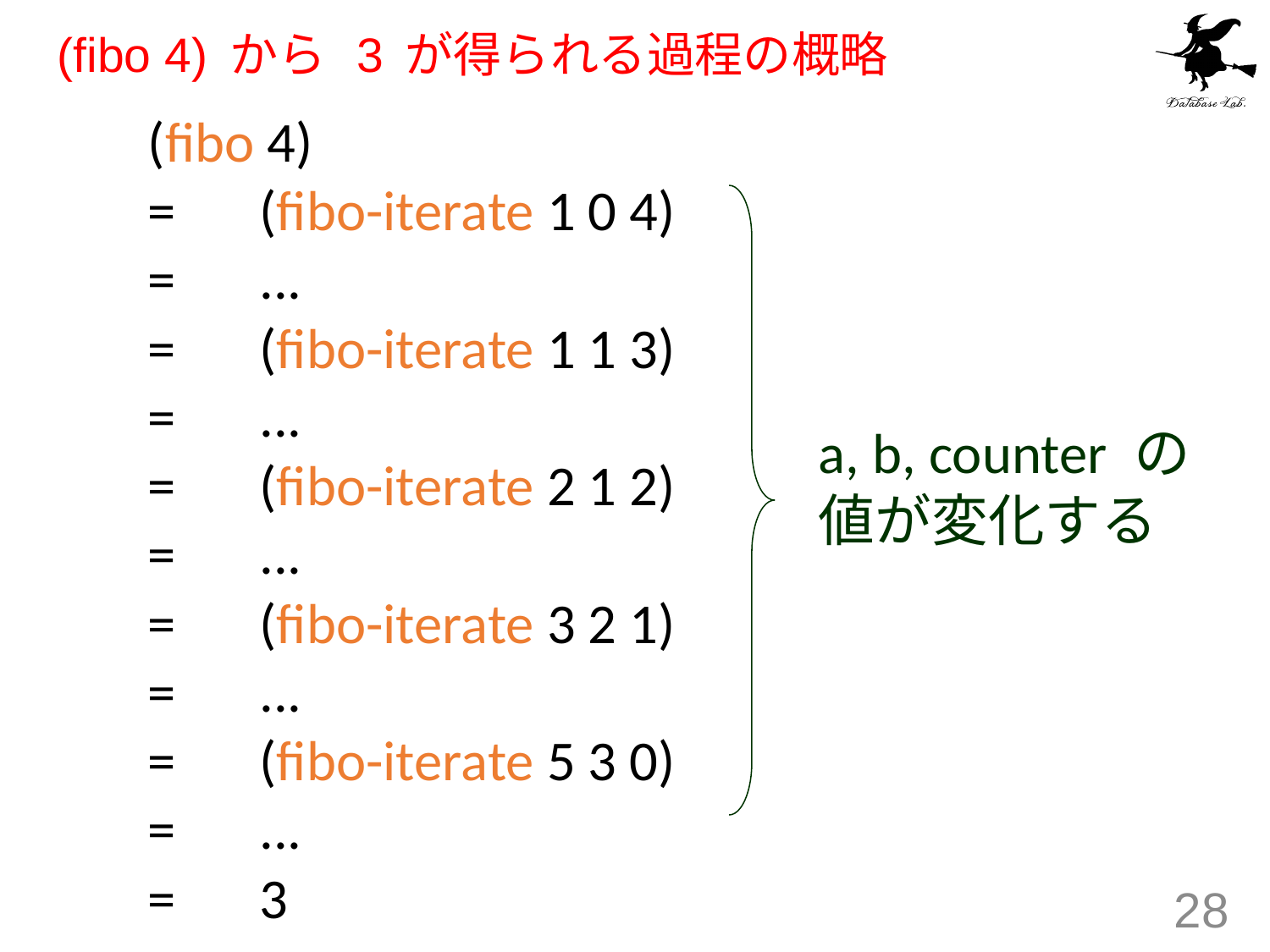

# (fibo 4) から  3 が得られる過程の概略
(fibo 4)
=　(fibo-iterate 1 0 4)
=　...
=　(fibo-iterate 1 1 3)
=　...
=　(fibo-iterate 2 1 2)
=　...
=　(fibo-iterate 3 2 1)
=　...
=　(fibo-iterate 5 3 0)
=　...
=　3

a, b, counter の
値が変化する

28